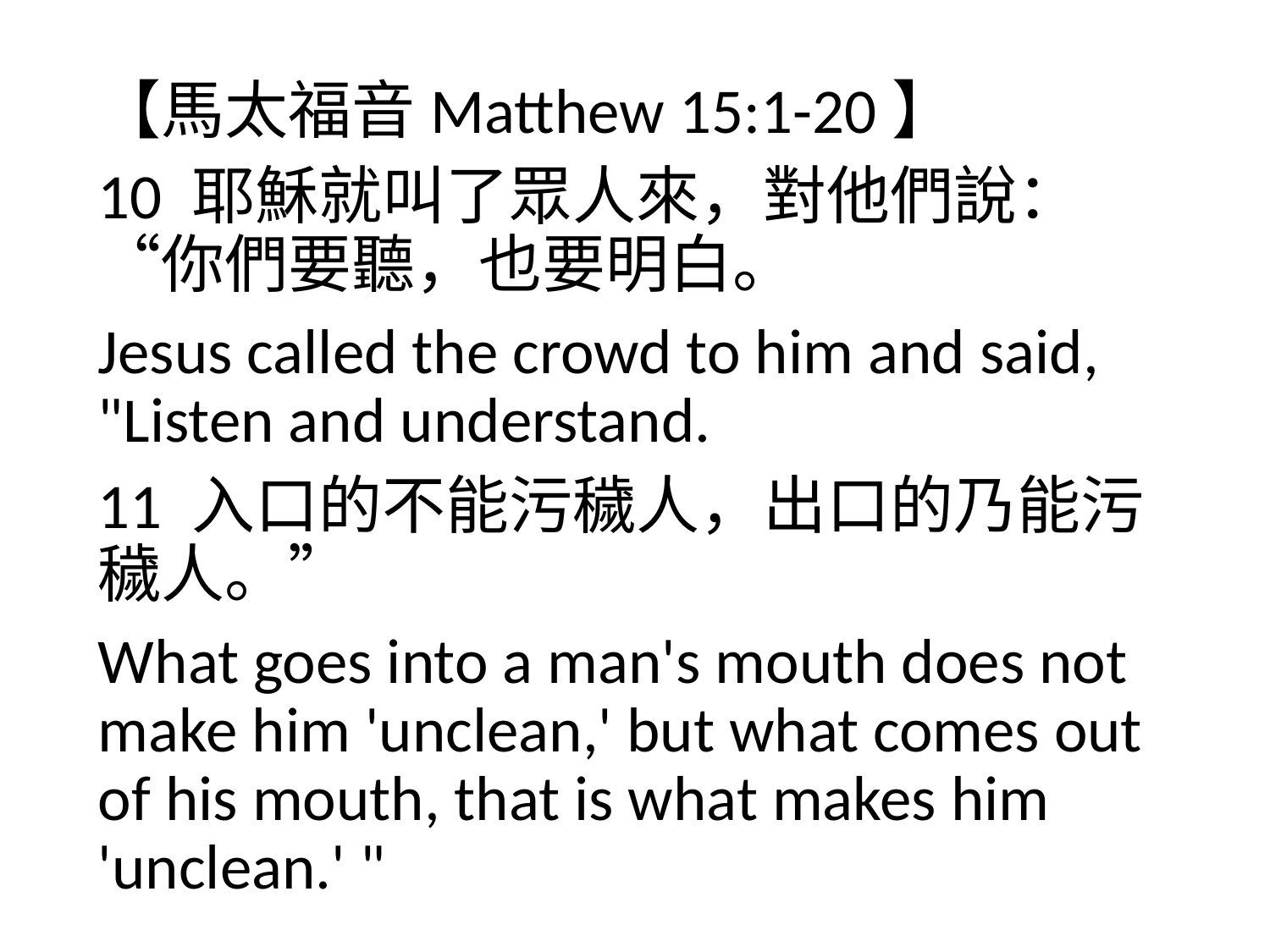

【馬太福音Matthew 15:1-20】
10 耶穌就叫了眾人來，對他們說：“你們要聽，也要明白。
Jesus called the crowd to him and said, "Listen and understand.
11 入口的不能污穢人，出口的乃能污穢人。”
What goes into a man's mouth does not make him 'unclean,' but what comes out of his mouth, that is what makes him 'unclean.' "